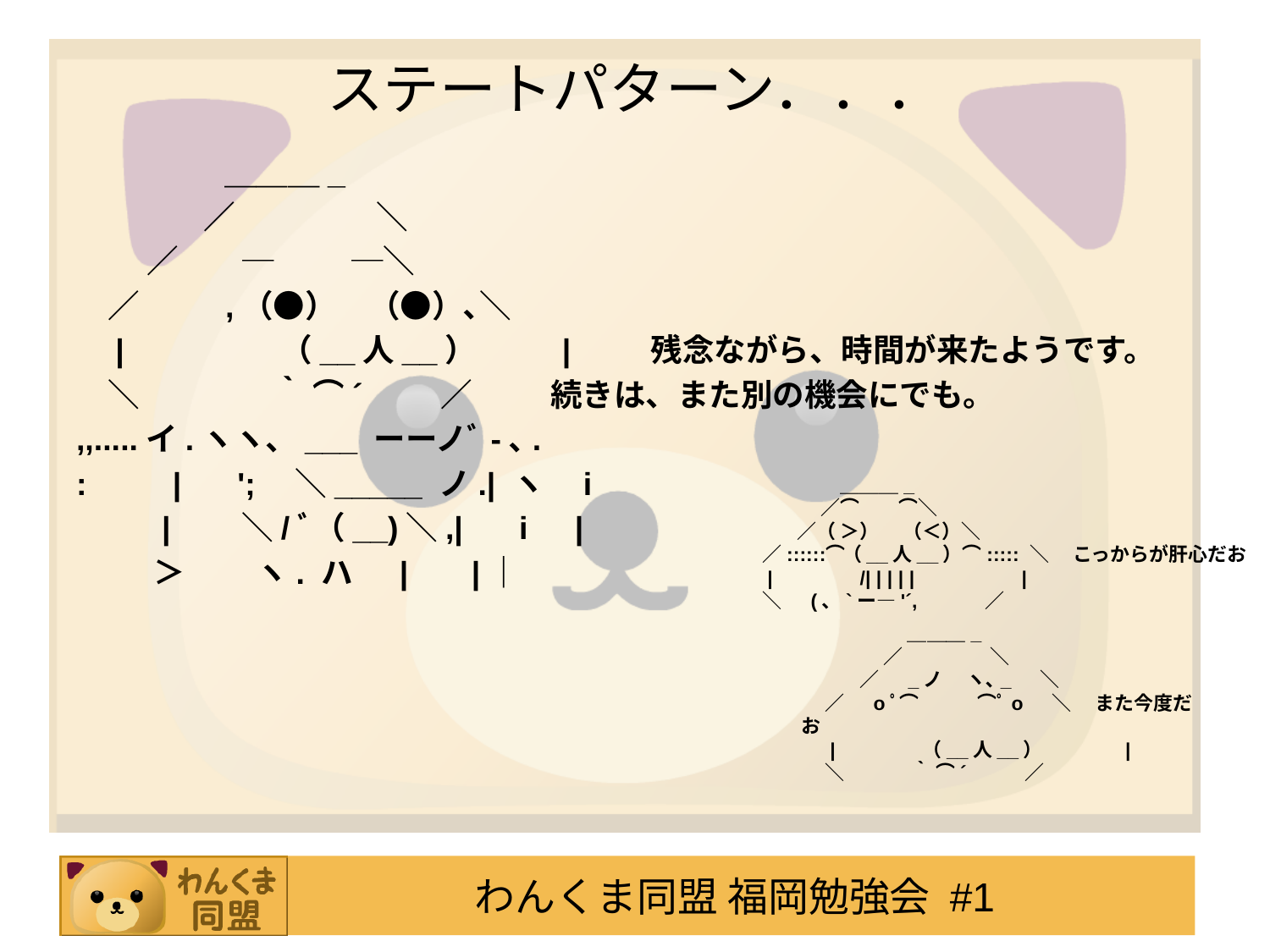

# ステートパターン．．．
　　 　 　 ＿＿＿_
　　　　／　　 　 　＼
　　 ／　　─　 　 ─＼
　／ 　　 ,（●）　（●）､＼
　|　 　　 　 （__人__）　 　 | 　　残念ながら、時間が来たようです。
　＼　　　　 ｀ ⌒´　　 ／ 　　 続きは、また別の機会にでも。
,,.....イ.ヽヽ、___ ーーノﾞ-､.
:　 　| 　';　＼_____ ノ.| ヽ　i
　 　 |　　＼/ﾞ（__)＼,| 　i　|
　 　 ＞　　 ヽ. ハ　 | 　 |｜

　　　　　 ＿＿＿_
　 　　　／⌒　　⌒＼
　　　／（ ＞） 　（＜）＼
　 ／::::::⌒（__人__）⌒::::: ＼ 　こっからが肝心だお
　 |　　　　/| | | | |　　　　　|
　 ＼　 (、`ー―'´,　　 　／

　 　 　　　＿＿＿_
　 　　　／　　 　 　＼
　　　／　 _ノ 　ヽ､_　 ＼
　 ／ 　oﾟ⌒　　　⌒ﾟo　 ＼　 また今度だお
　 |　　　　 （__人__）　　　　|
　 ＼　　 　 ｀ ⌒´ 　 　 ／